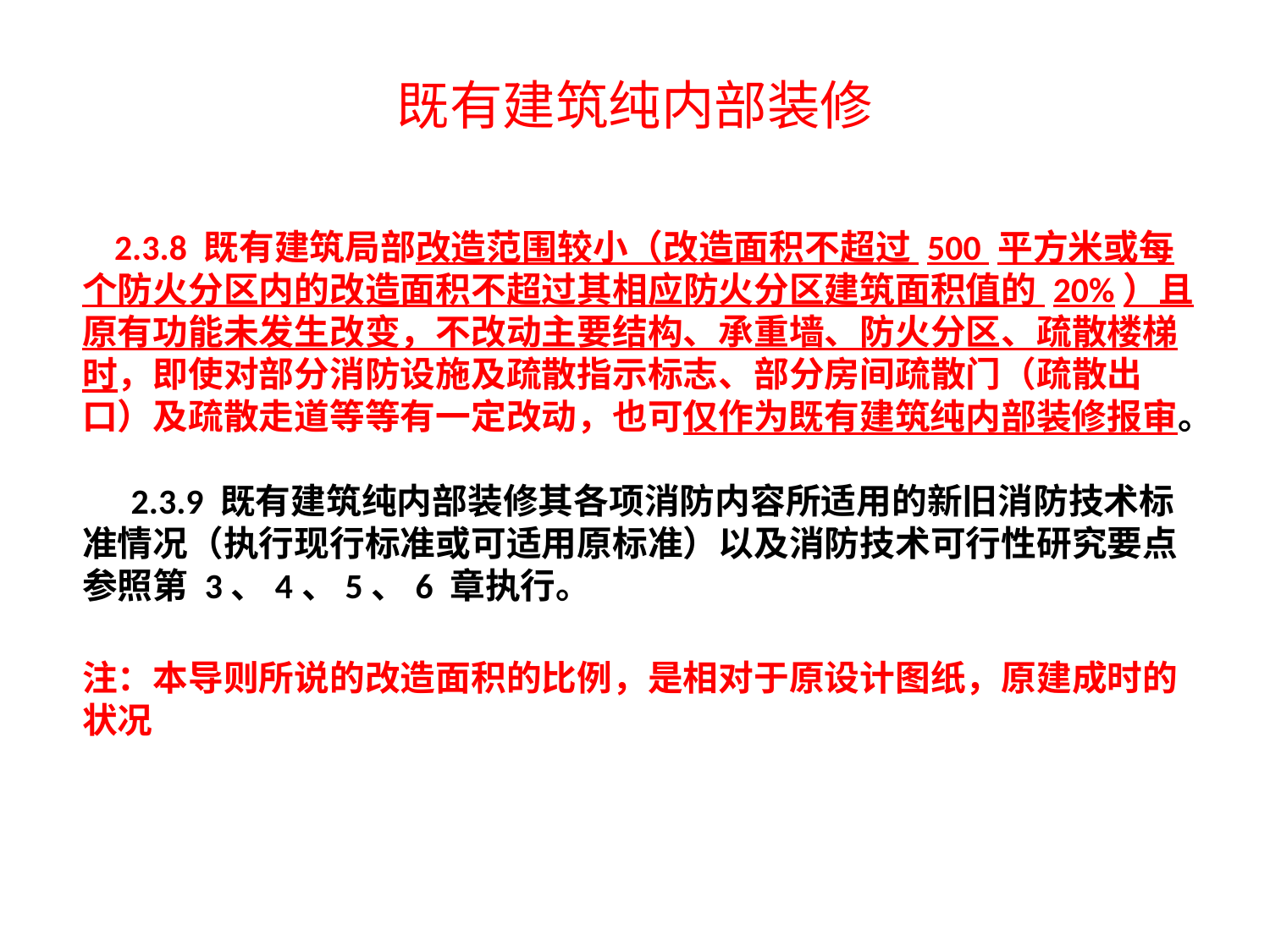

# 既有建筑纯内部装修
    2.3.8 既有建筑局部改造范围较小（改造面积不超过 500 平方米或每个防火分区内的改造面积不超过其相应防火分区建筑面积值的 20%）且原有功能未发生改变，不改动主要结构、承重墙、防火分区、疏散楼梯时，即使对部分消防设施及疏散指示标志、部分房间疏散门（疏散出口）及疏散走道等等有一定改动，也可仅作为既有建筑纯内部装修报审。
     2.3.9 既有建筑纯内部装修其各项消防内容所适用的新旧消防技术标准情况（执行现行标准或可适用原标准）以及消防技术可行性研究要点参照第 3、4、5、6 章执行。
注：本导则所说的改造面积的比例，是相对于原设计图纸，原建成时的状况